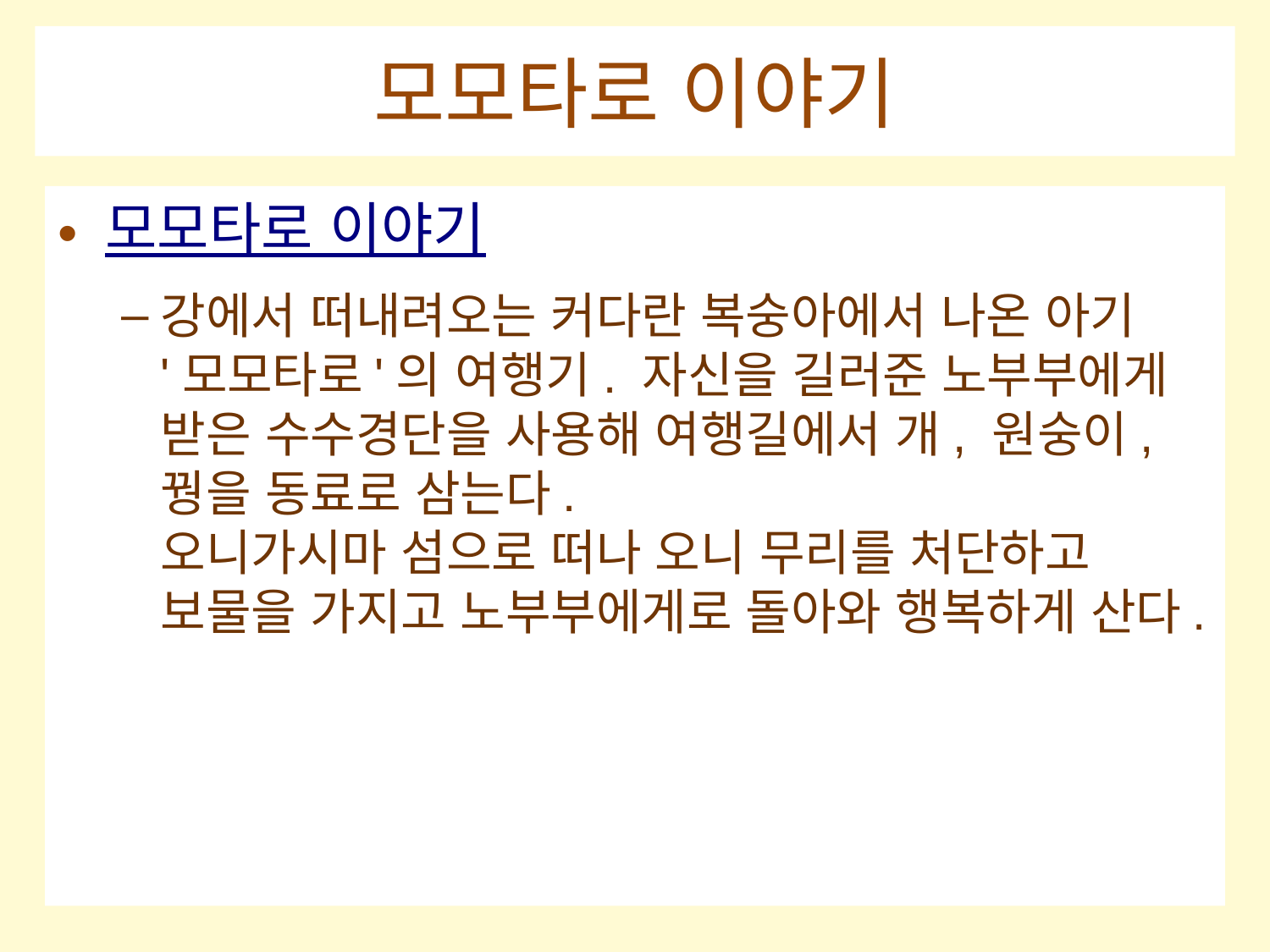

# 모모타로 이야기
모모타로 이야기
강에서 떠내려오는 커다란 복숭아에서 나온 아기 '모모타로'의 여행기. 자신을 길러준 노부부에게 받은 수수경단을 사용해 여행길에서 개, 원숭이, 꿩을 동료로 삼는다.
오니가시마 섬으로 떠나 오니 무리를 처단하고 보물을 가지고 노부부에게로 돌아와 행복하게 산다.